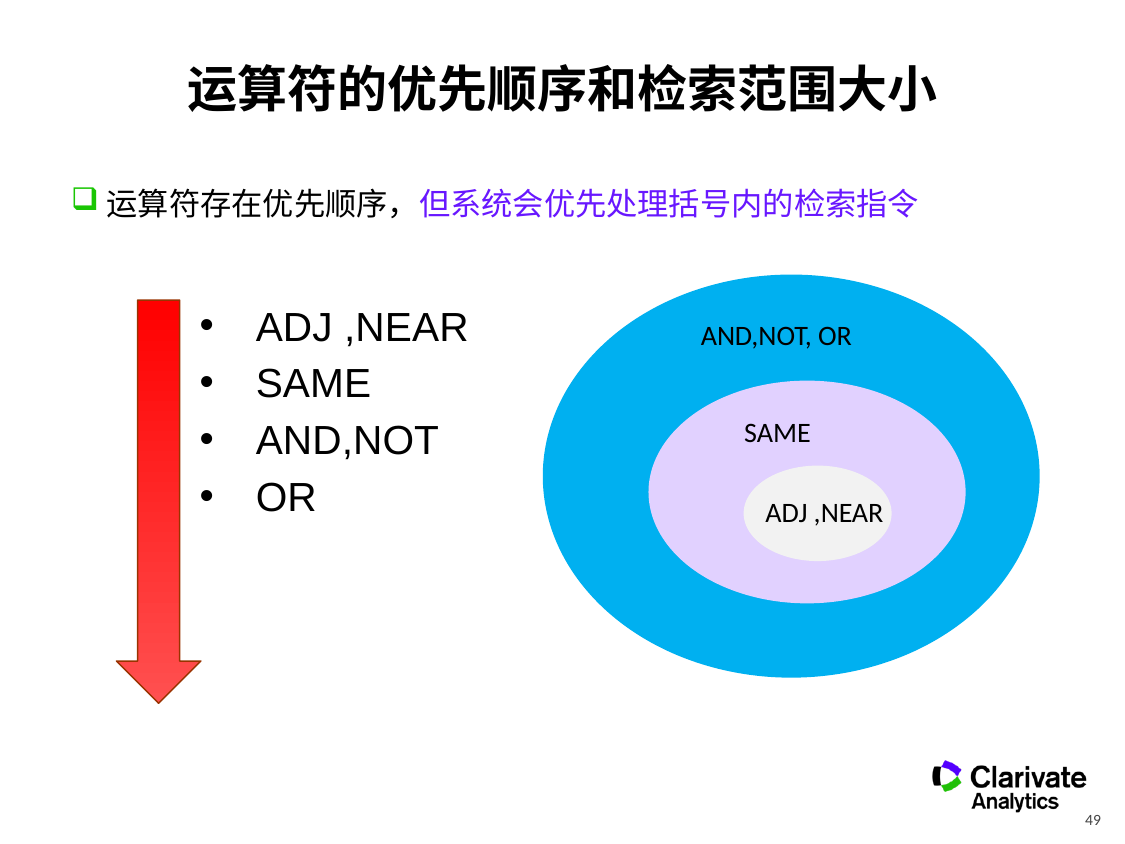

运算符的优先顺序和检索范围大小
运算符存在优先顺序，但系统会优先处理括号内的检索指令

ADJ ,NEAR
SAME
AND,NOT
OR

AND,NOT, OR
SAME
ADJ ,NEAR